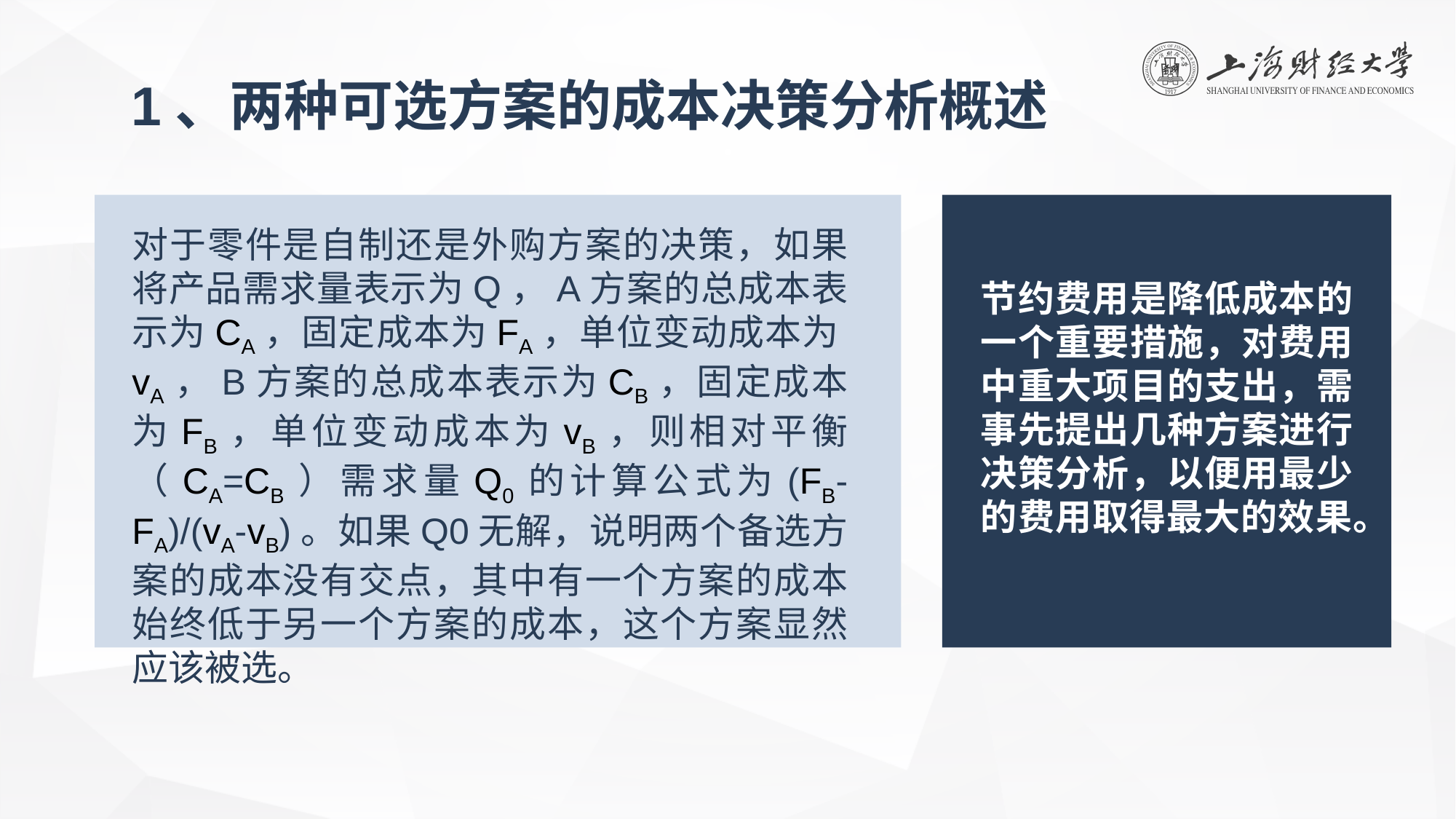

1、两种可选方案的成本决策分析概述

对于零件是自制还是外购方案的决策，如果将产品需求量表示为Q，A方案的总成本表示为CA，固定成本为FA，单位变动成本为vA，B方案的总成本表示为CB，固定成本为FB，单位变动成本为vB，则相对平衡（CA=CB）需求量Q0的计算公式为(FB-FA)/(vA-vB)。如果Q0无解，说明两个备选方案的成本没有交点，其中有一个方案的成本始终低于另一个方案的成本，这个方案显然应该被选。
节约费用是降低成本的一个重要措施，对费用中重大项目的支出，需事先提出几种方案进行决策分析，以便用最少的费用取得最大的效果。